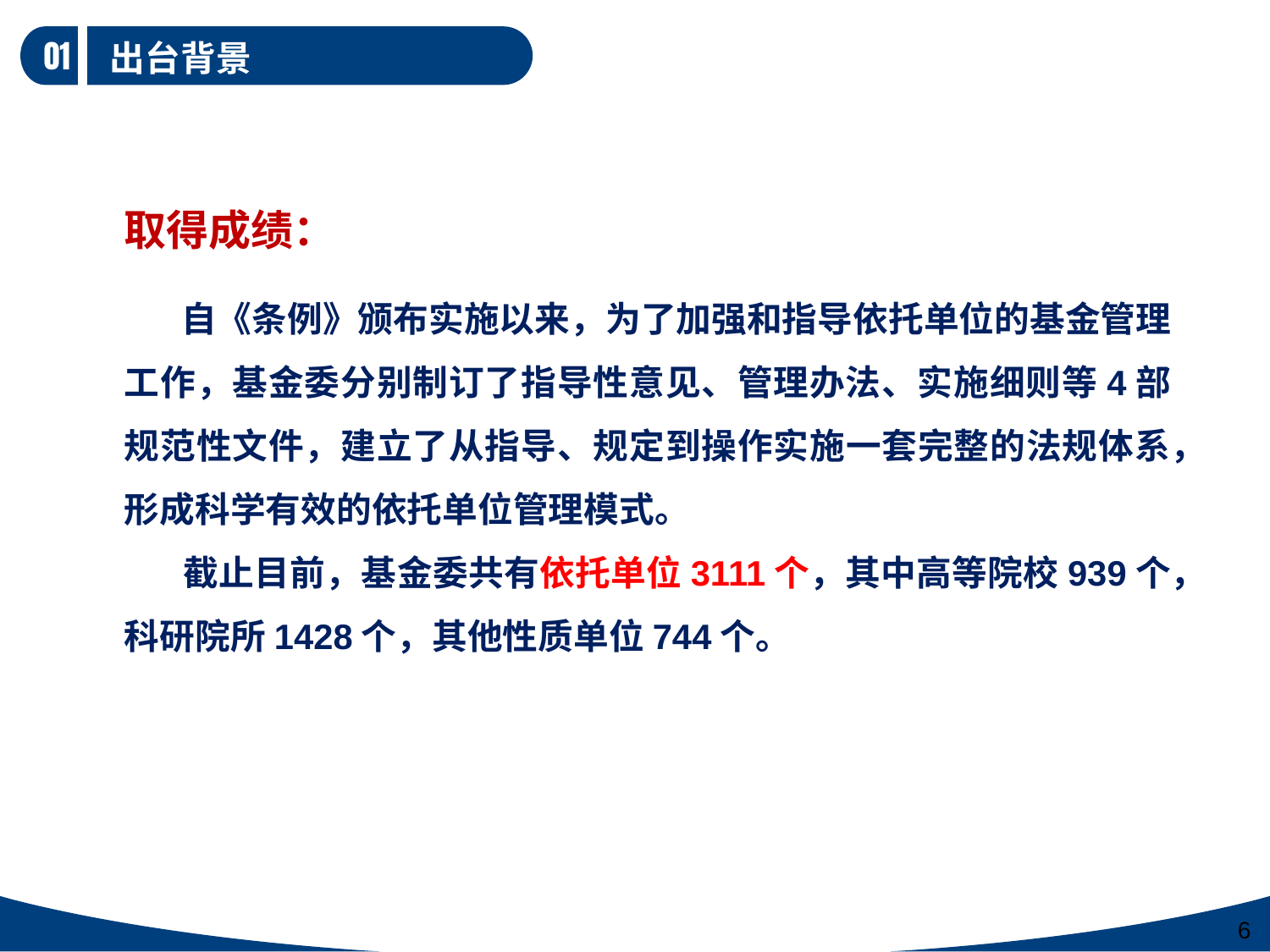

出台背景
01
取得成绩：
      自《条例》颁布实施以来，为了加强和指导依托单位的基金管理工作，基金委分别制订了指导性意见、管理办法、实施细则等4部规范性文件，建立了从指导、规定到操作实施一套完整的法规体系，形成科学有效的依托单位管理模式。
      截止目前，基金委共有依托单位3111个，其中高等院校939个，科研院所1428个，其他性质单位744个。

6